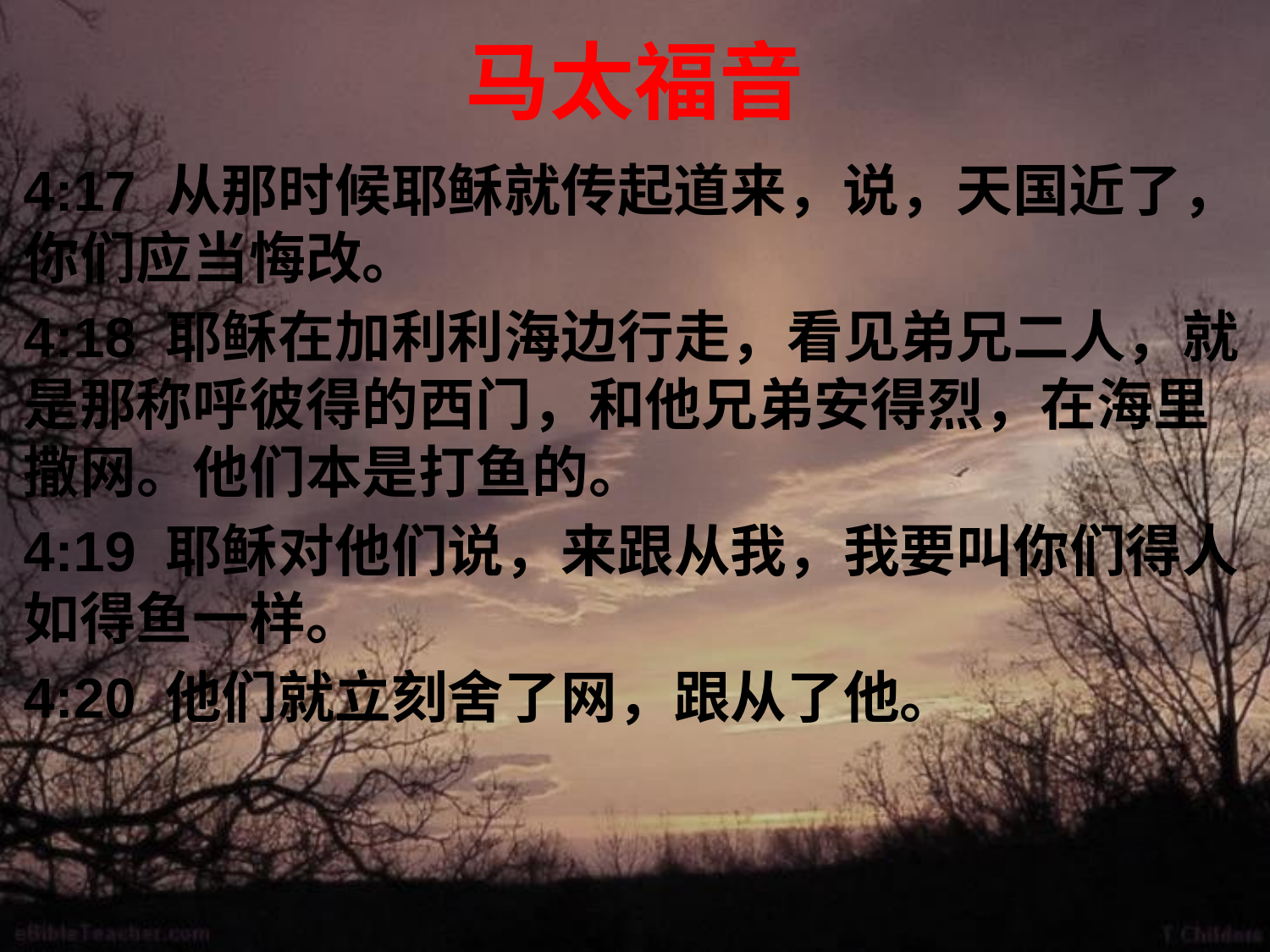

# 马太福音
4:17 从那时候耶稣就传起道来，说，天国近了，你们应当悔改。
4:18 耶稣在加利利海边行走，看见弟兄二人，就是那称呼彼得的西门，和他兄弟安得烈，在海里撒网。他们本是打鱼的。
4:19 耶稣对他们说，来跟从我，我要叫你们得人如得鱼一样。
4:20 他们就立刻舍了网，跟从了他。